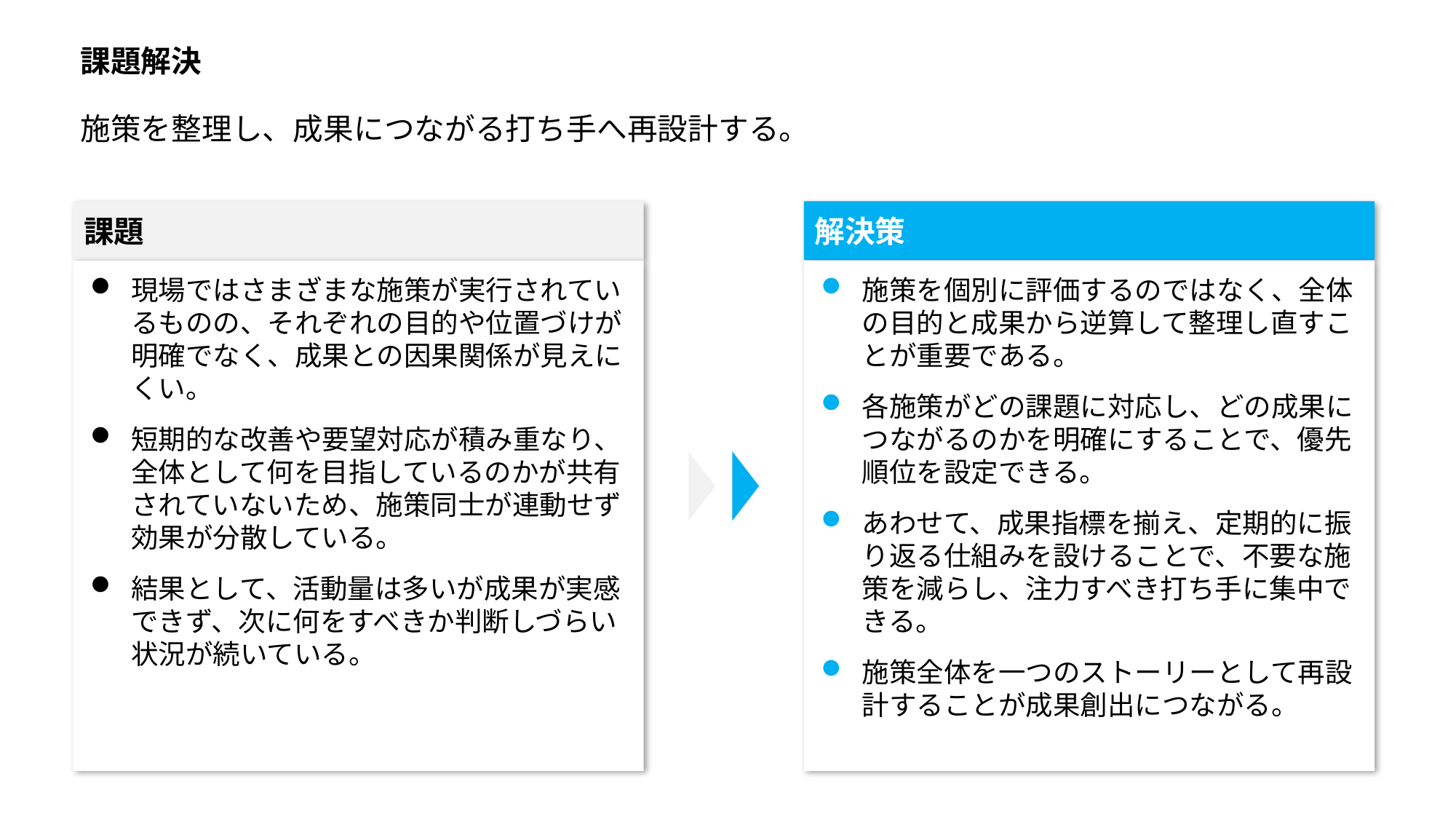

課題解決
施策を整理し、成果につながる打ち手へ再設計する。
課題
現場ではさまざまな施策が実行されているものの、それぞれの目的や位置づけが明確でなく、成果との因果関係が見えにくい。
短期的な改善や要望対応が積み重なり、全体として何を目指しているのかが共有されていないため、施策同士が連動せず効果が分散している。
結果として、活動量は多いが成果が実感できず、次に何をすべきか判断しづらい状況が続いている。
解決策
施策を個別に評価するのではなく、全体の目的と成果から逆算して整理し直すことが重要である。
各施策がどの課題に対応し、どの成果につながるのかを明確にすることで、優先順位を設定できる。
あわせて、成果指標を揃え、定期的に振り返る仕組みを設けることで、不要な施策を減らし、注力すべき打ち手に集中できる。
施策全体を一つのストーリーとして再設計することが成果創出につながる。